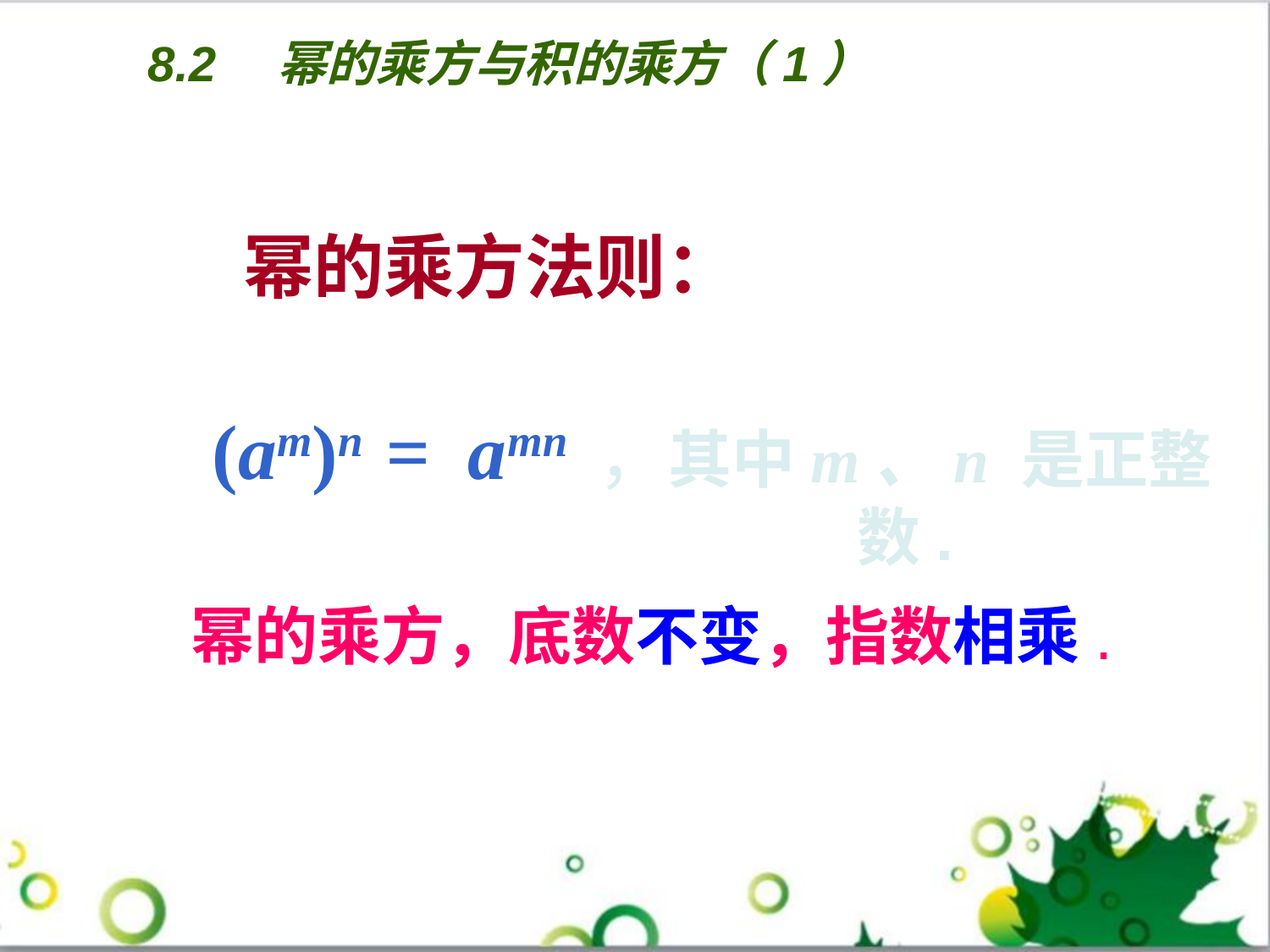

8.2　幂的乘方与积的乘方（1）
幂的乘方法则：
(am)n  =  amn
，其中m、n 是正整数.
  幂的乘方，底数不变，指数相乘.